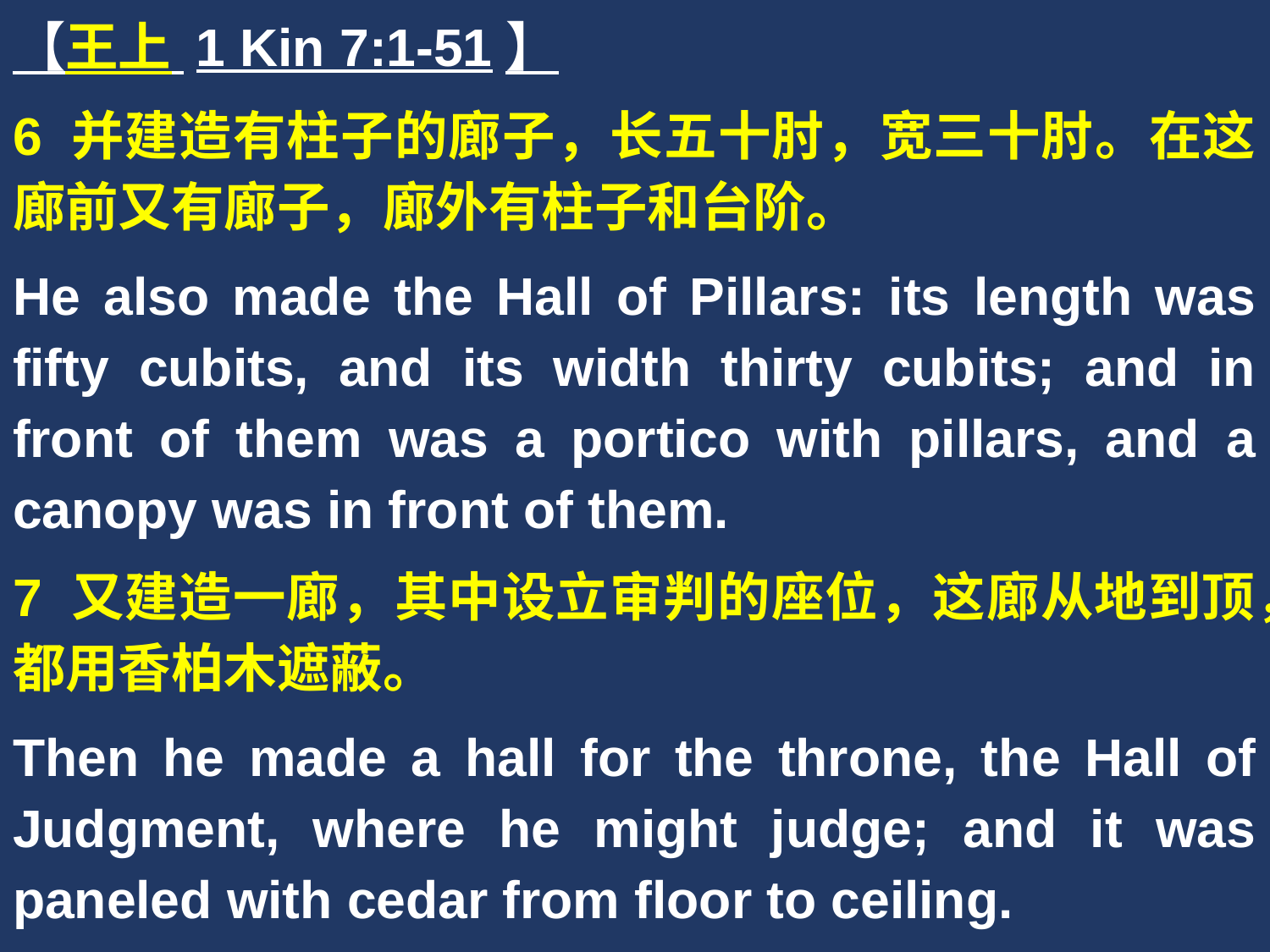

【王上 1 Kin 7:1-51】
6 并建造有柱子的廊子，长五十肘，宽三十肘。在这廊前又有廊子，廊外有柱子和台阶。
He also made the Hall of Pillars: its length was fifty cubits, and its width thirty cubits; and in front of them was a portico with pillars, and a canopy was in front of them.
7 又建造一廊，其中设立审判的座位，这廊从地到顶，都用香柏木遮蔽。
Then he made a hall for the throne, the Hall of Judgment, where he might judge; and it was paneled with cedar from floor to ceiling.